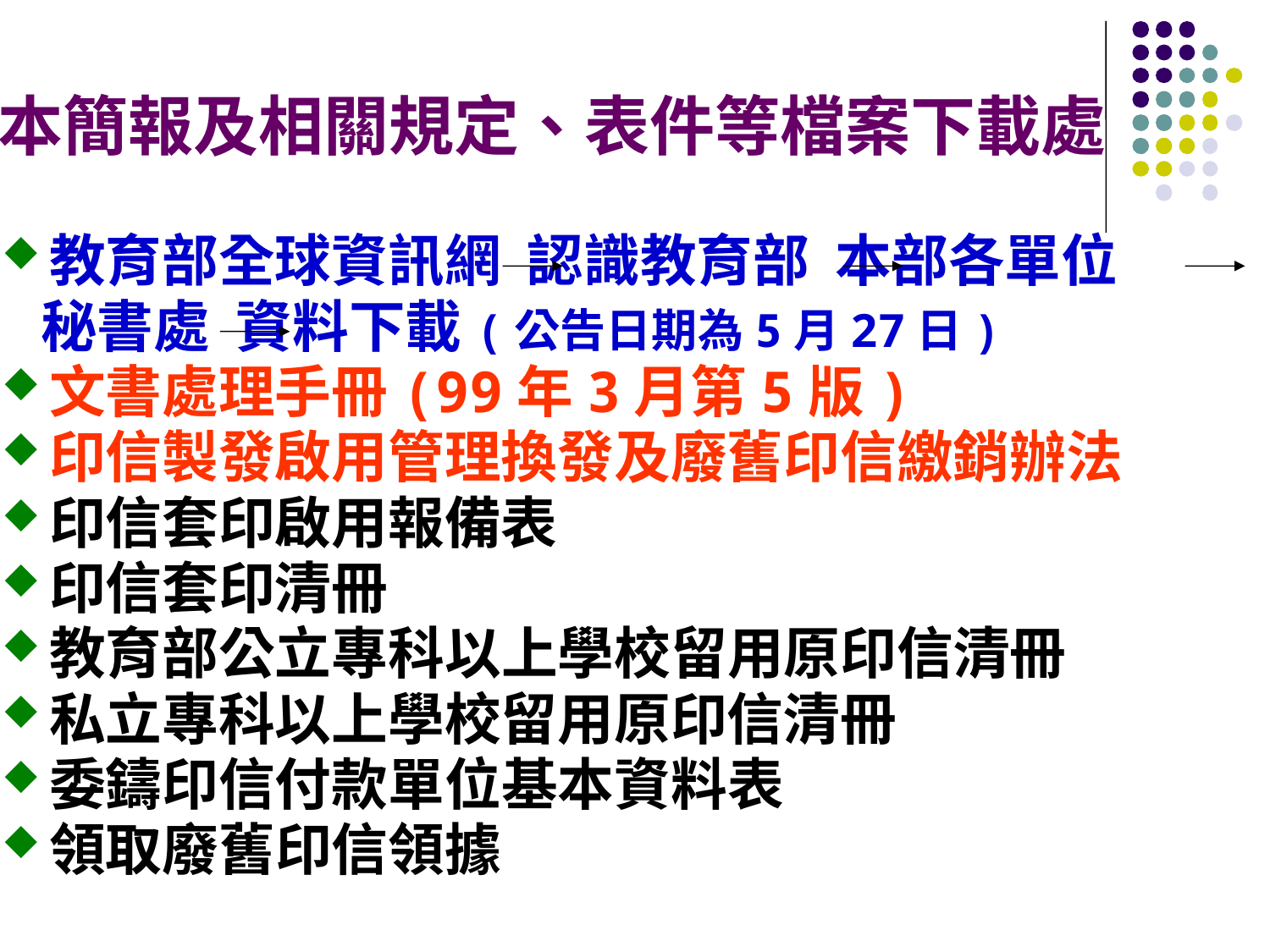

本簡報及相關規定、表件等檔案下載處
教育部全球資訊網  認識教育部  本部各單位
  秘書處  資料下載(公告日期為5月27日)
文書處理手冊(99年3月第5版)
印信製發啟用管理換發及廢舊印信繳銷辦法
印信套印啟用報備表
印信套印清冊
教育部公立專科以上學校留用原印信清冊
私立專科以上學校留用原印信清冊
委鑄印信付款單位基本資料表
領取廢舊印信領據